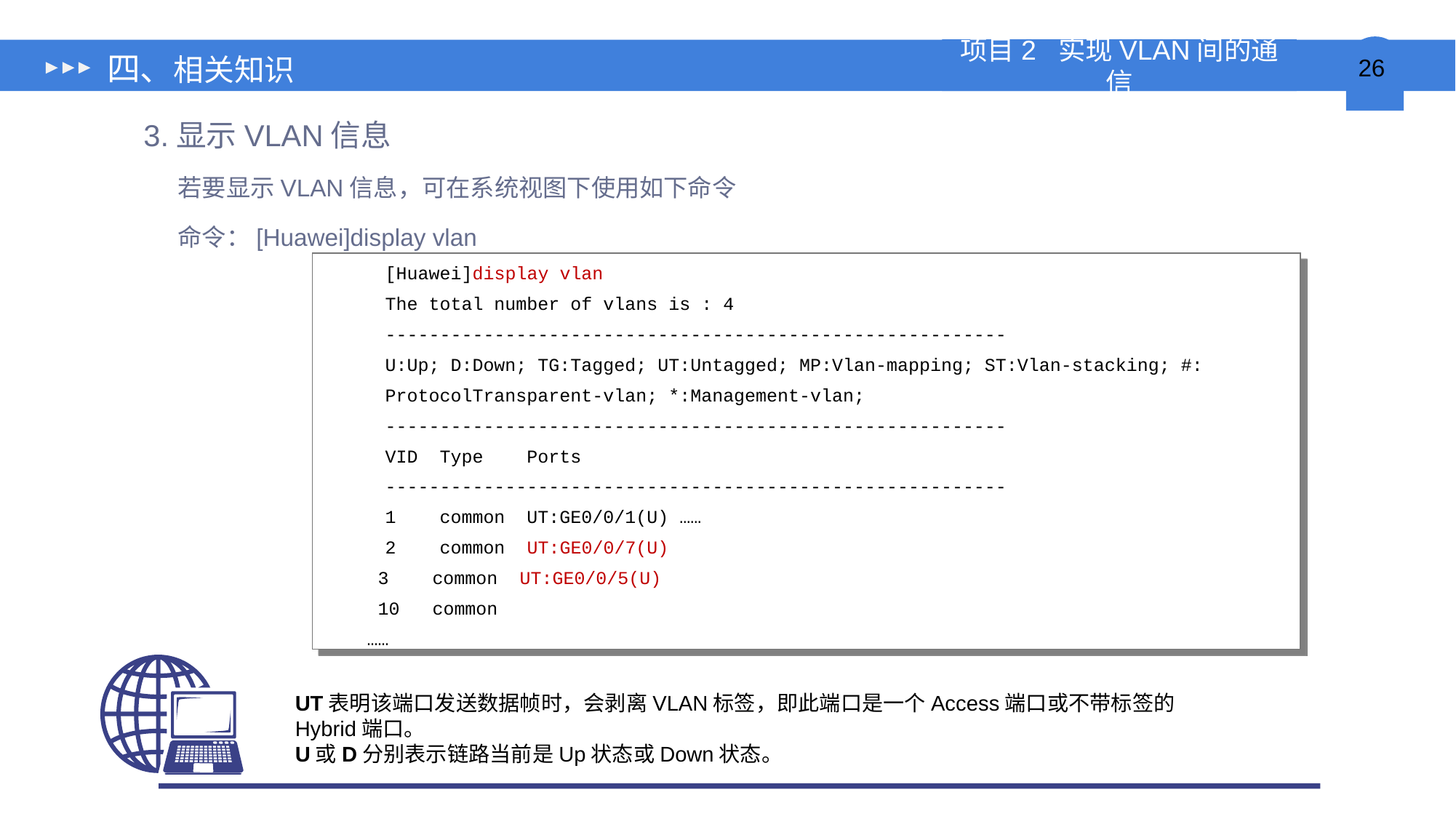

# 四、相关知识
3.显示VLAN信息
    若要显示VLAN信息，可在系统视图下使用如下命令
    命令：[Huawei]display vlan

[Huawei]display vlan
The total number of vlans is : 4
---------------------------------------------------------
U:Up; D:Down; TG:Tagged; UT:Untagged; MP:Vlan-mapping; ST:Vlan-stacking; #: ProtocolTransparent-vlan; *:Management-vlan;
---------------------------------------------------------
VID  Type    Ports
---------------------------------------------------------
1    common  UT:GE0/0/1(U) ……
2    common  UT:GE0/0/7(U)
 3    common  UT:GE0/0/5(U)
 10   common
……

UT表明该端口发送数据帧时，会剥离VLAN标签，即此端口是一个Access端口或不带标签的Hybrid端口。
U或D分别表示链路当前是Up状态或Down状态。